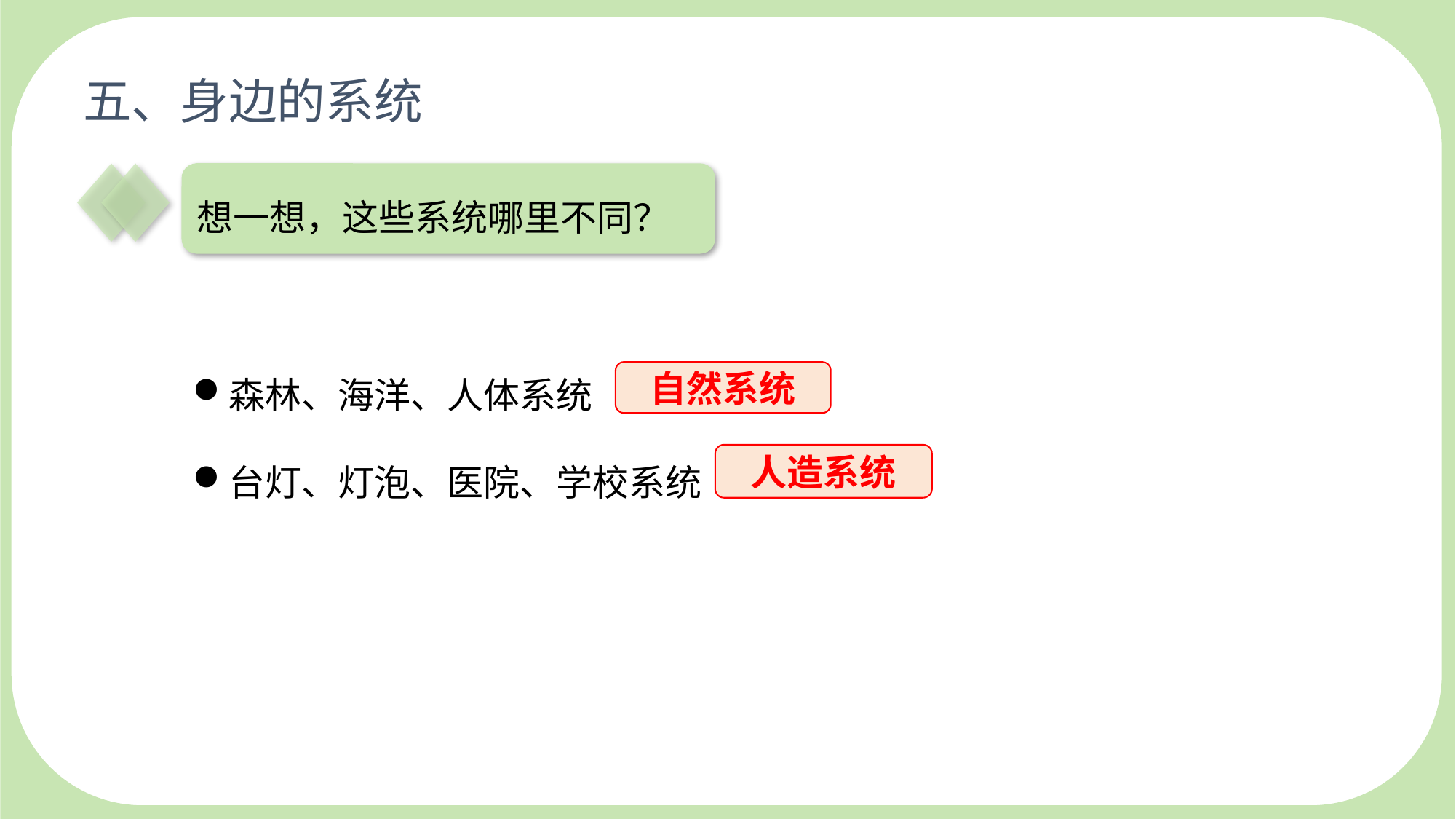

五、身边的系统
想一想，这些系统哪里不同？

森林、海洋、人体系统
台灯、灯泡、医院、学校系统
自然系统
人造系统